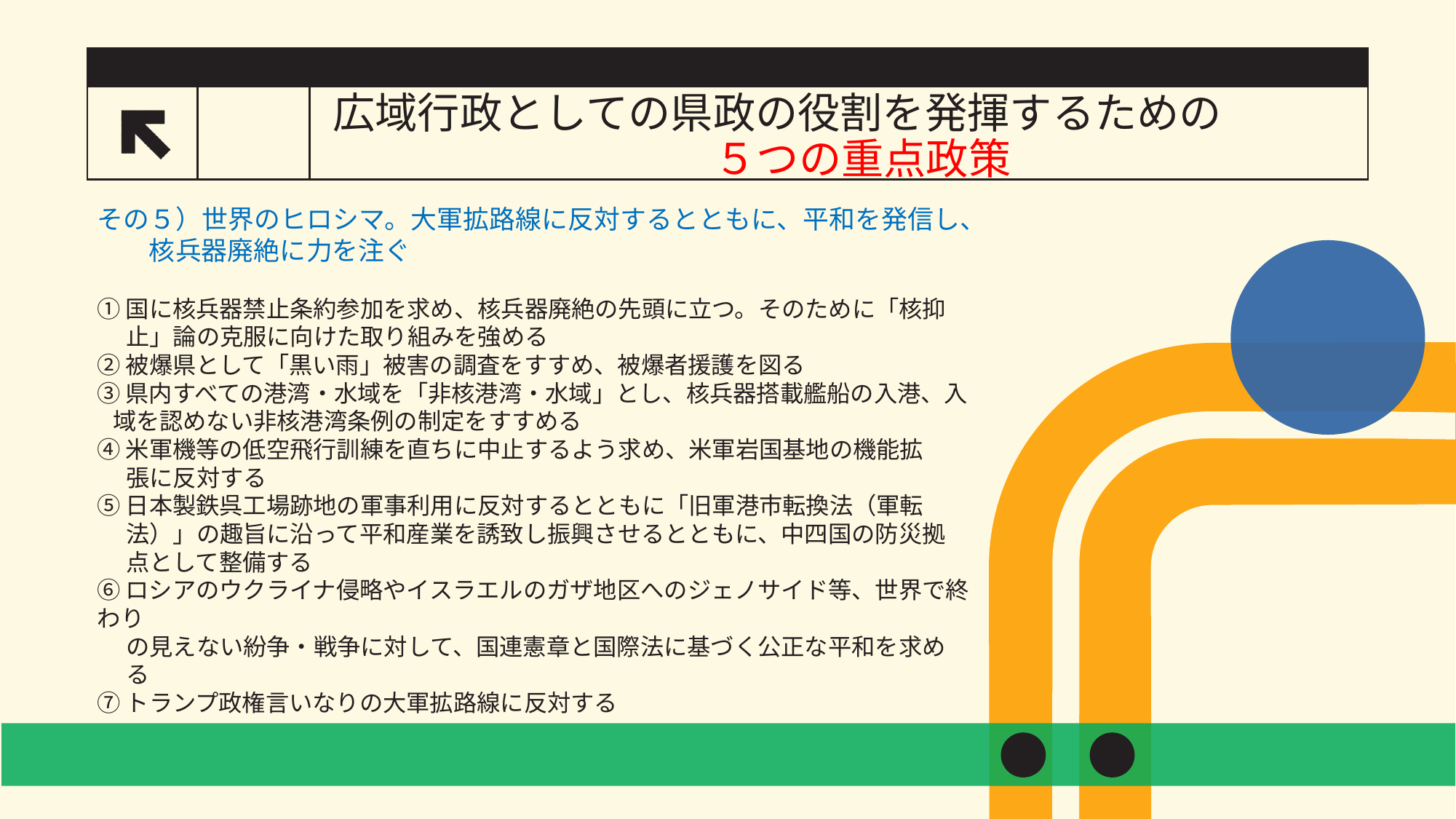

# 広域行政としての県政の役割を発揮するための 　　　　　　　　　５つの重点政策

その５）世界のヒロシマ。大軍拡路線に反対するとともに、平和を発信し、
        核兵器廃絶に力を注ぐ

①国に核兵器禁止条約参加を求め、核兵器廃絶の先頭に立つ。そのために「核抑
　 止」論の克服に向けた取り組みを強める
②被爆県として「黒い雨」被害の調査をすすめ、被爆者援護を図る
③県内すべての港湾・水域を「非核港湾・水域」とし、核兵器搭載艦船の入港、入
  域を認めない非核港湾条例の制定をすすめる
④米軍機等の低空飛行訓練を直ちに中止するよう求め、米軍岩国基地の機能拡
　 張に反対する
⑤日本製鉄呉工場跡地の軍事利用に反対するとともに「旧軍港市転換法（軍転
　 法）」の趣旨に沿って平和産業を誘致し振興させるとともに、中四国の防災拠
　 点として整備する
⑥ロシアのウクライナ侵略やイスラエルのガザ地区へのジェノサイド等、世界で終わり
　 の見えない紛争・戦争に対して、国連憲章と国際法に基づく公正な平和を求め
　 る
⑦トランプ政権言いなりの大軍拡路線に反対する